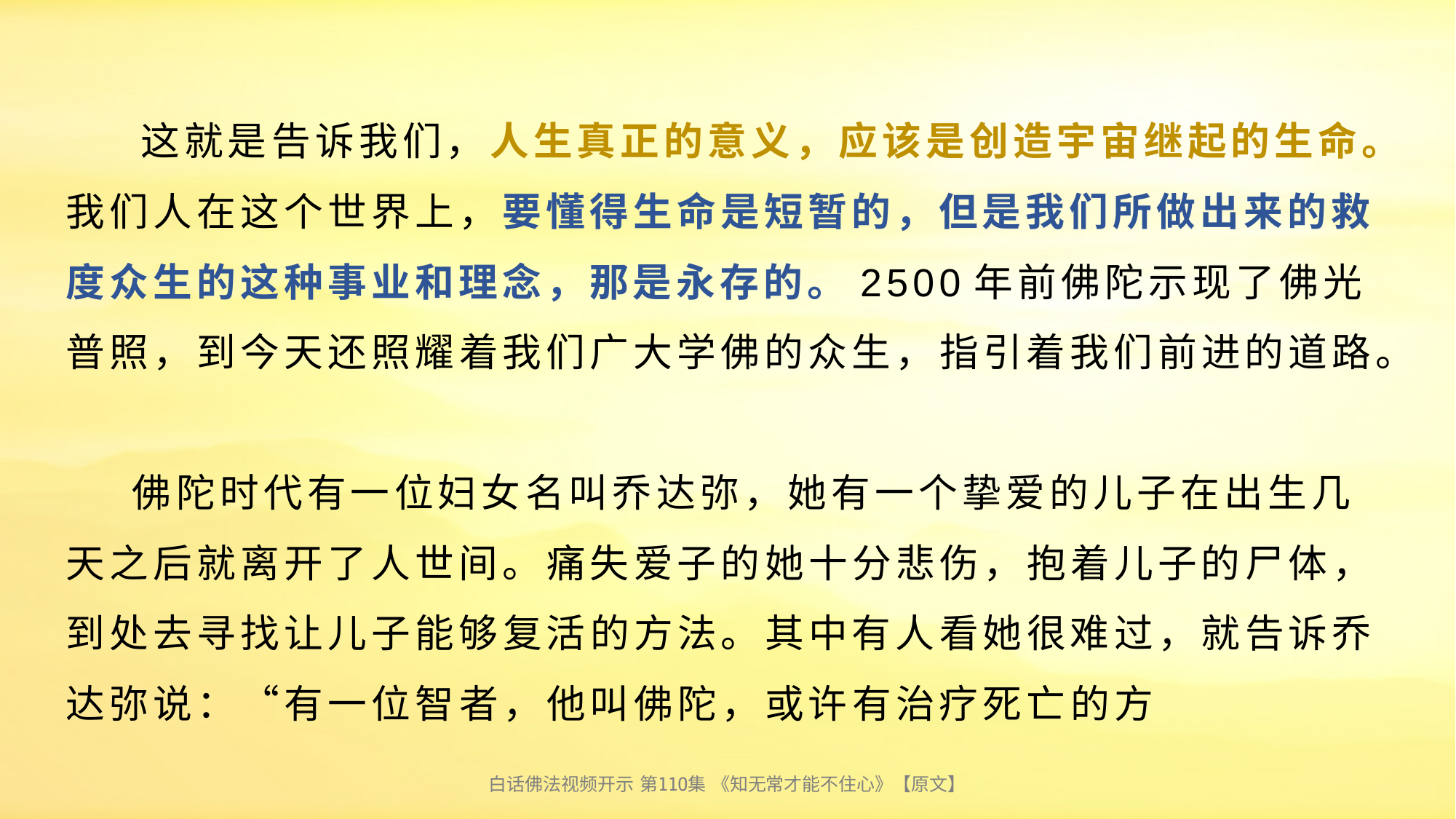

# 这就是告诉我们，人生真正的意义，应该是创造宇宙继起的生命。我们人在这个世界上，要懂得生命是短暂的，但是我们所做出来的救度众生的这种事业和理念，那是永存的。2500年前佛陀示现了佛光普照，到今天还照耀着我们广大学佛的众生，指引着我们前进的道路。 佛陀时代有一位妇女名叫乔达弥，她有一个挚爱的儿子在出生几天之后就离开了人世间。痛失爱子的她十分悲伤，抱着儿子的尸体，到处去寻找让儿子能够复活的方法。其中有人看她很难过，就告诉乔达弥说：“有一位智者，他叫佛陀，或许有治疗死亡的方
白话佛法视频开示 第110集 《知无常才能不住心》【原文】